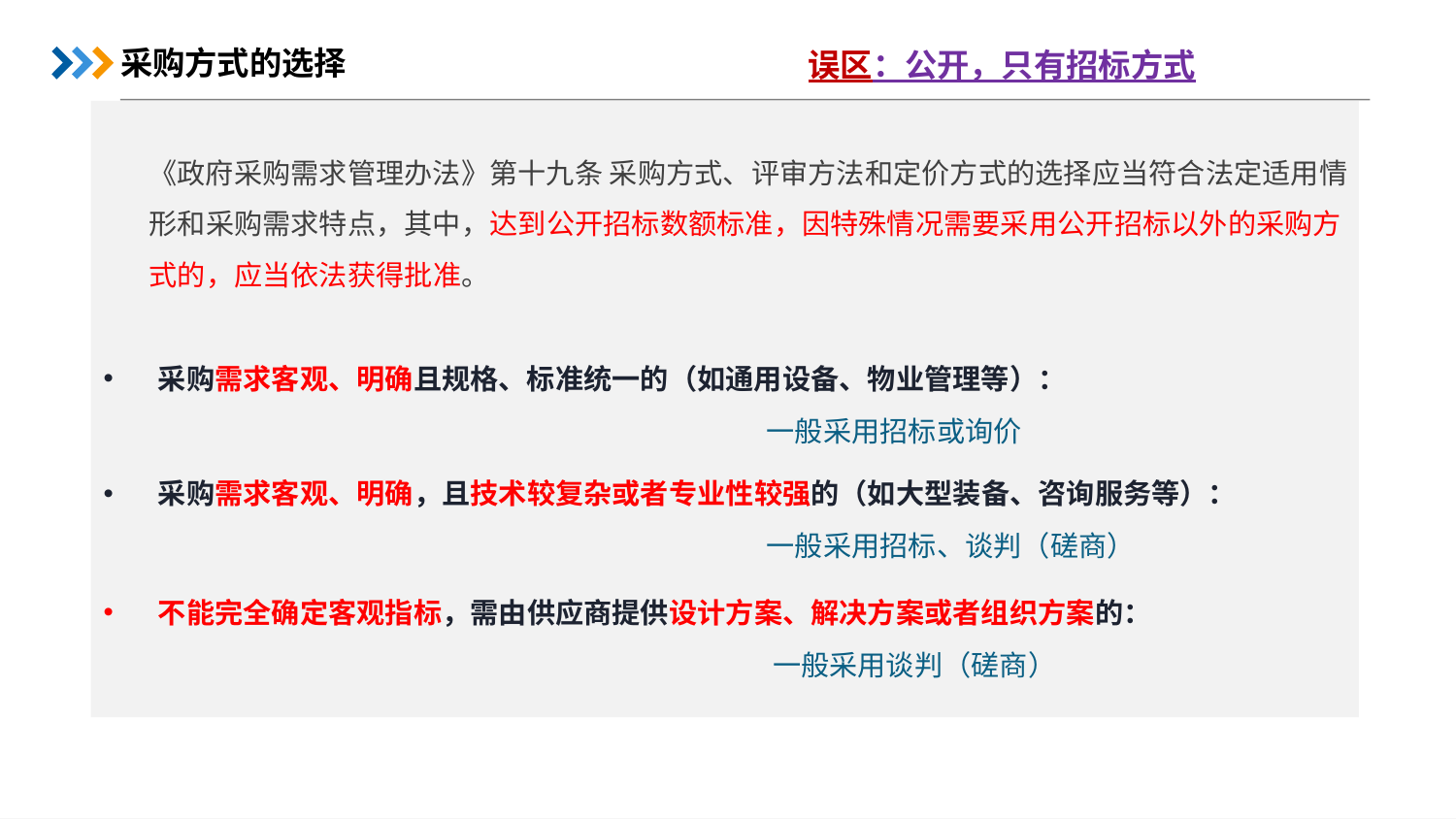

采购方式的选择
误区：公开，只有招标方式

《政府采购需求管理办法》第十九条 采购方式、评审方法和定价方式的选择应当符合法定适用情形和采购需求特点，其中，达到公开招标数额标准，因特殊情况需要采用公开招标以外的采购方式的，应当依法获得批准。

采购需求客观、明确且规格、标准统一的（如通用设备、物业管理等）：
                                                                                                        一般采用招标或询价

采购需求客观、明确，且技术较复杂或者专业性较强的（如大型装备、咨询服务等）：
                                                                                                        一般采用招标、谈判（磋商）

不能完全确定客观指标，需由供应商提供设计方案、解决方案或者组织方案的：
                                                                                                         一般采用谈判（磋商）